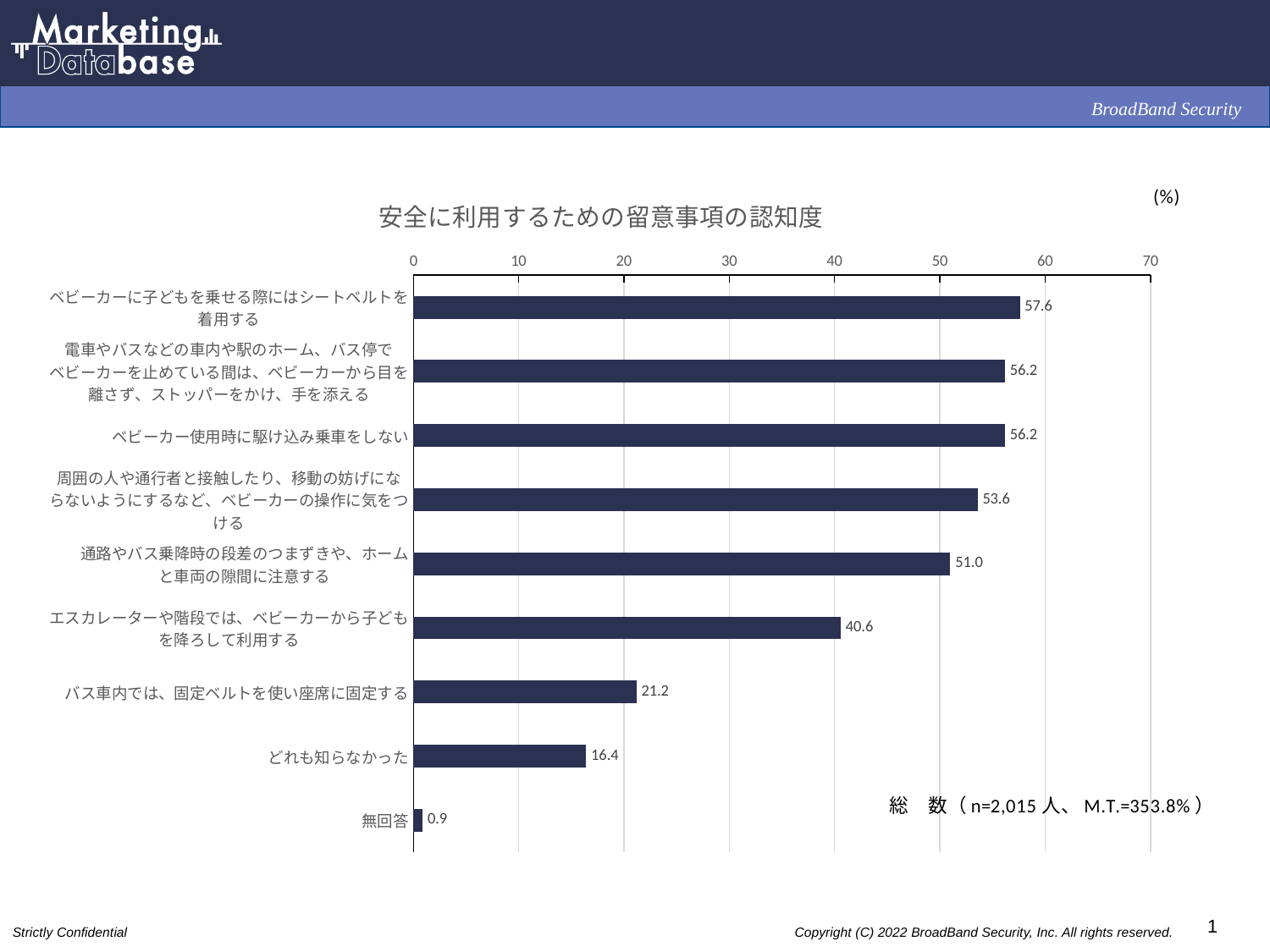

### Chart: 安全に利用するための留意事項の認知度

| Category |  |
|---|---|
| ベビーカーに子どもを乗せる際にはシートベルトを
着用する | 57.6 |
| 電車やバスなどの車内や駅のホーム、バス停で
ベビーカーを止めている間は、ベビーカーから目を
離さず、ストッパーをかけ、手を添える | 56.2 |
| ベビーカー使用時に駆け込み乗車をしない | 56.2 |
| 周囲の人や通行者と接触したり、移動の妨げにな
らないようにするなど、ベビーカーの操作に気をつ
ける | 53.6 |
| 通路やバス乗降時の段差のつまずきや、ホーム
と車両の隙間に注意する | 51.0 |
| エスカレーターや階段では、ベビーカーから子ども
を降ろして利用する | 40.6 |
| バス車内では、固定ベルトを使い座席に固定する | 21.2 |
| どれも知らなかった | 16.4 |
| 無回答 | 0.9 |